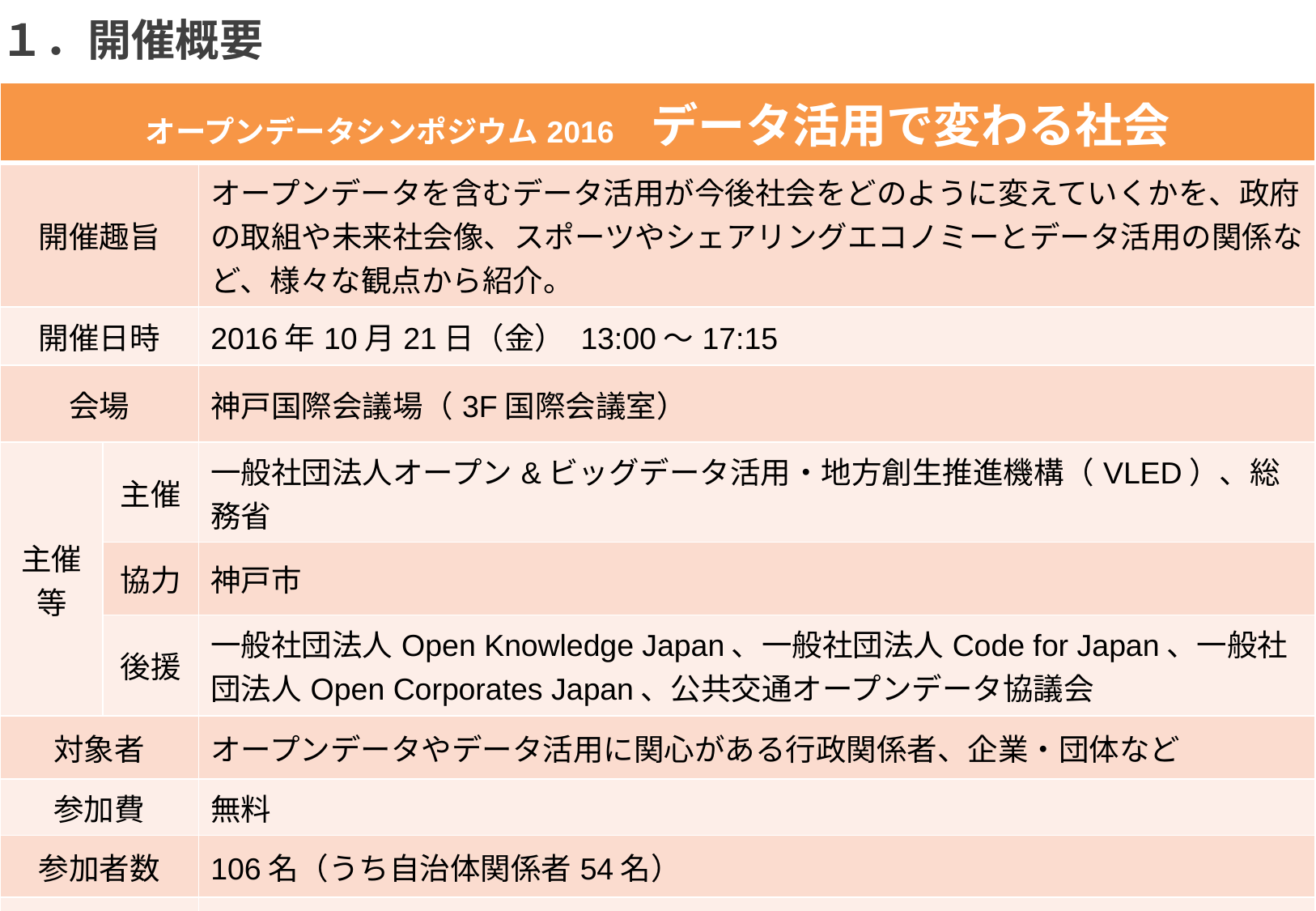

# １．開催概要
| オープンデータシンポジウム2016　データ活用で変わる社会 |  |  |
| --- | --- | --- |
| 開催趣旨 |  | オープンデータを含むデータ活用が今後社会をどのように変えていくかを、政府の取組や未来社会像、スポーツやシェアリングエコノミーとデータ活用の関係など、様々な観点から紹介。 |
| 開催日時 |  | 2016年10月21日（金） 13:00〜17:15 |
| 会場 |  | 神戸国際会議場（3F国際会議室） |
| 主催等 | 主催 | 一般社団法人オープン&ビッグデータ活用・地方創生推進機構（VLED）、総務省 |
|  | 協力 | 神戸市 |
|  | 後援 | 一般社団法人Open Knowledge Japan、一般社団法人Code for Japan、一般社団法人Open Corporates Japan、公共交通オープンデータ協議会 |
| 対象者 |  | オープンデータやデータ活用に関心がある行政関係者、企業・団体など |
| 参加費 |  | 無料 |
| 参加者数 |  | 106名（うち自治体関係者54名） |
| 備考 |  | 国際セマンティックウェブ会議（ISWC）（10/17（月）～21（金））にあわせて開催。Youtubeによるネット配信及びアーカイブ化。 |
2